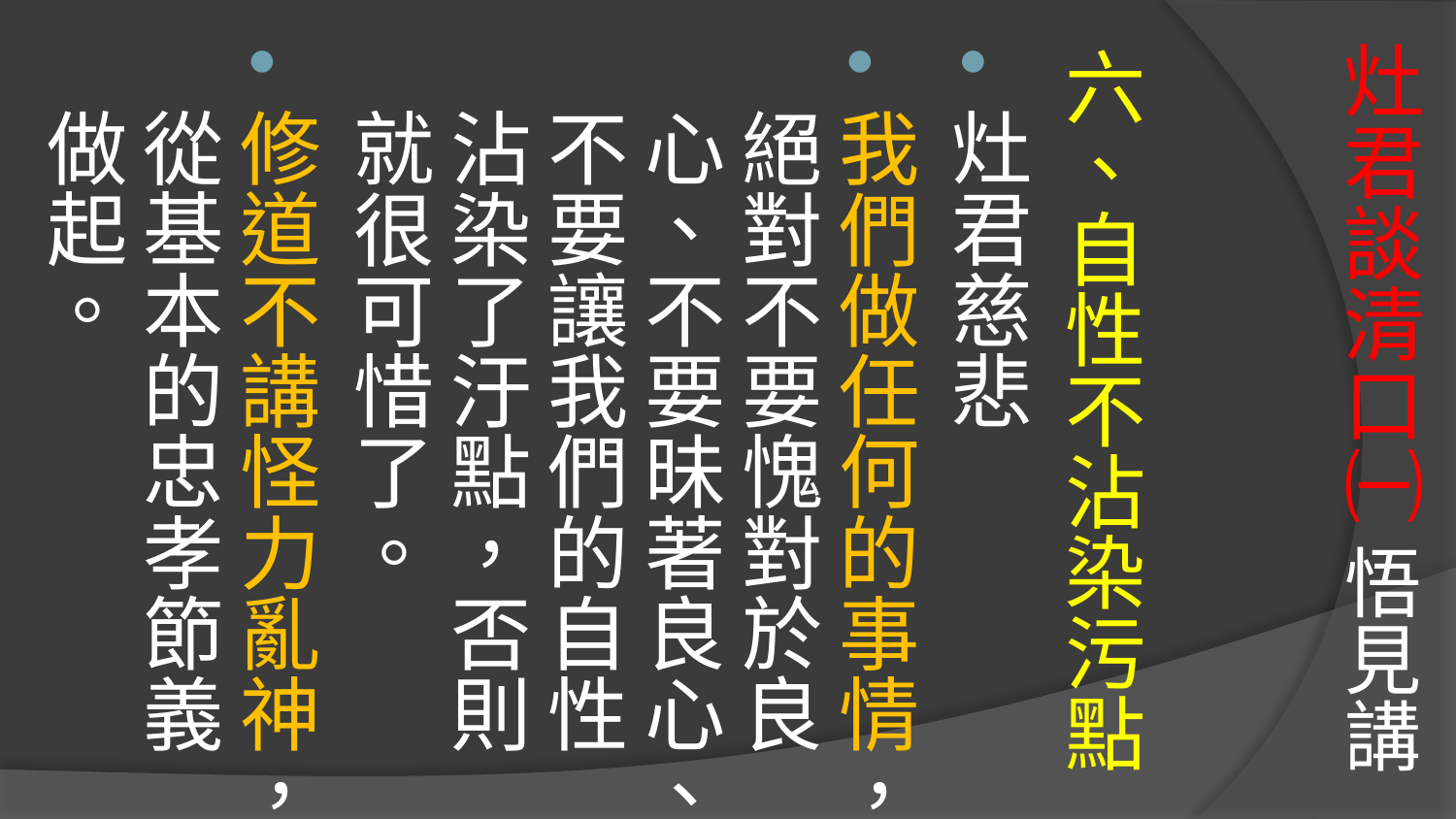

# 灶君談清口㈠ 悟見講
六、自性不沾染污點
灶君慈悲
我們做任何的事情，絕對不要愧對於良心、不要昧著良心、不要讓我們的自性沾染了汙點，否則就很可惜了。
修道不講怪力亂神，從基本的忠孝節義做起。